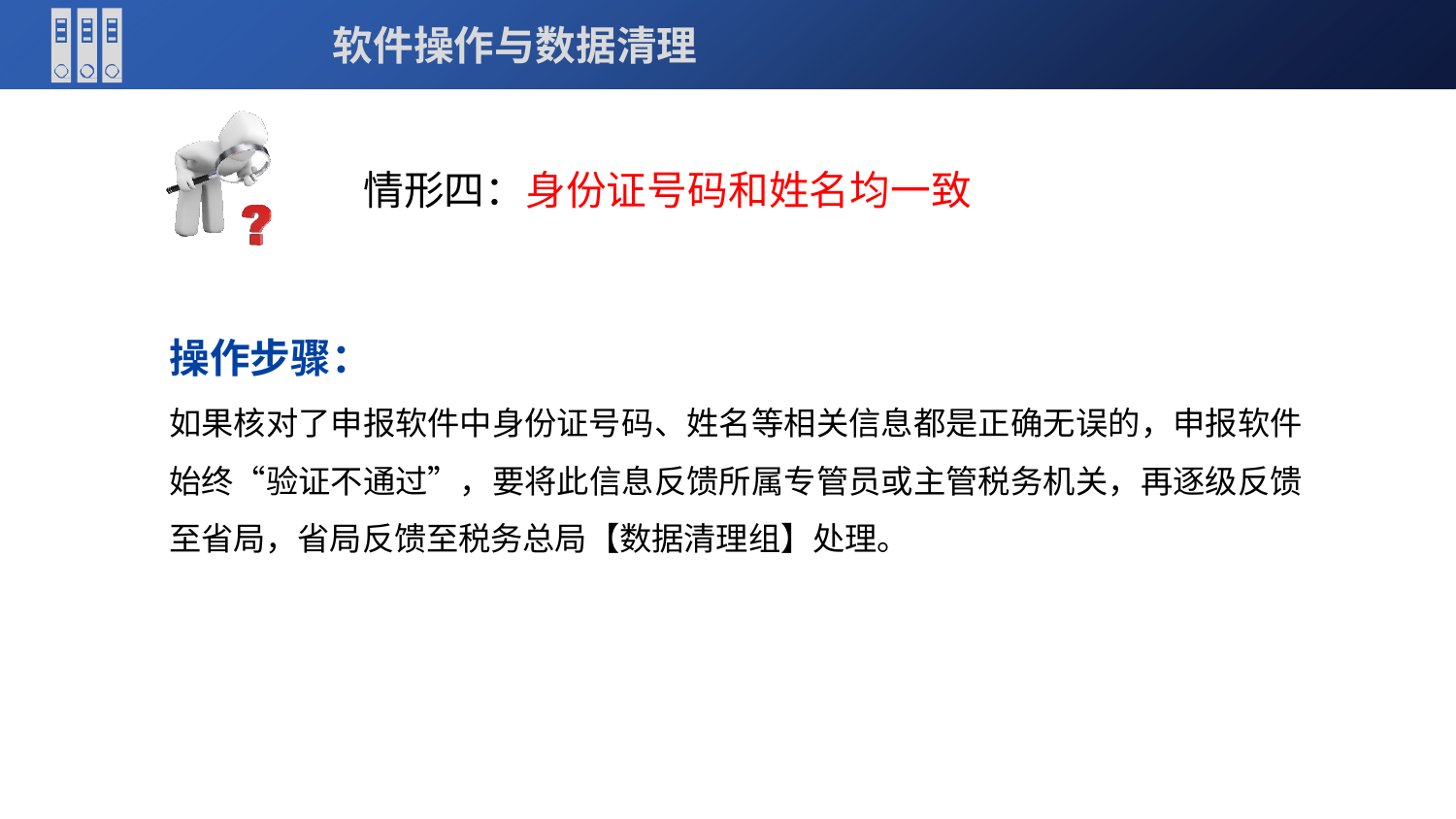

软件操作与数据清理

情形四：身份证号码和姓名均一致
操作步骤：
如果核对了申报软件中身份证号码、姓名等相关信息都是正确无误的，申报软件 始终“验证不通过”，要将此信息反馈所属专管员或主管税务机关，再逐级反馈 至省局，省局反馈至税务总局【数据清理组】处理。